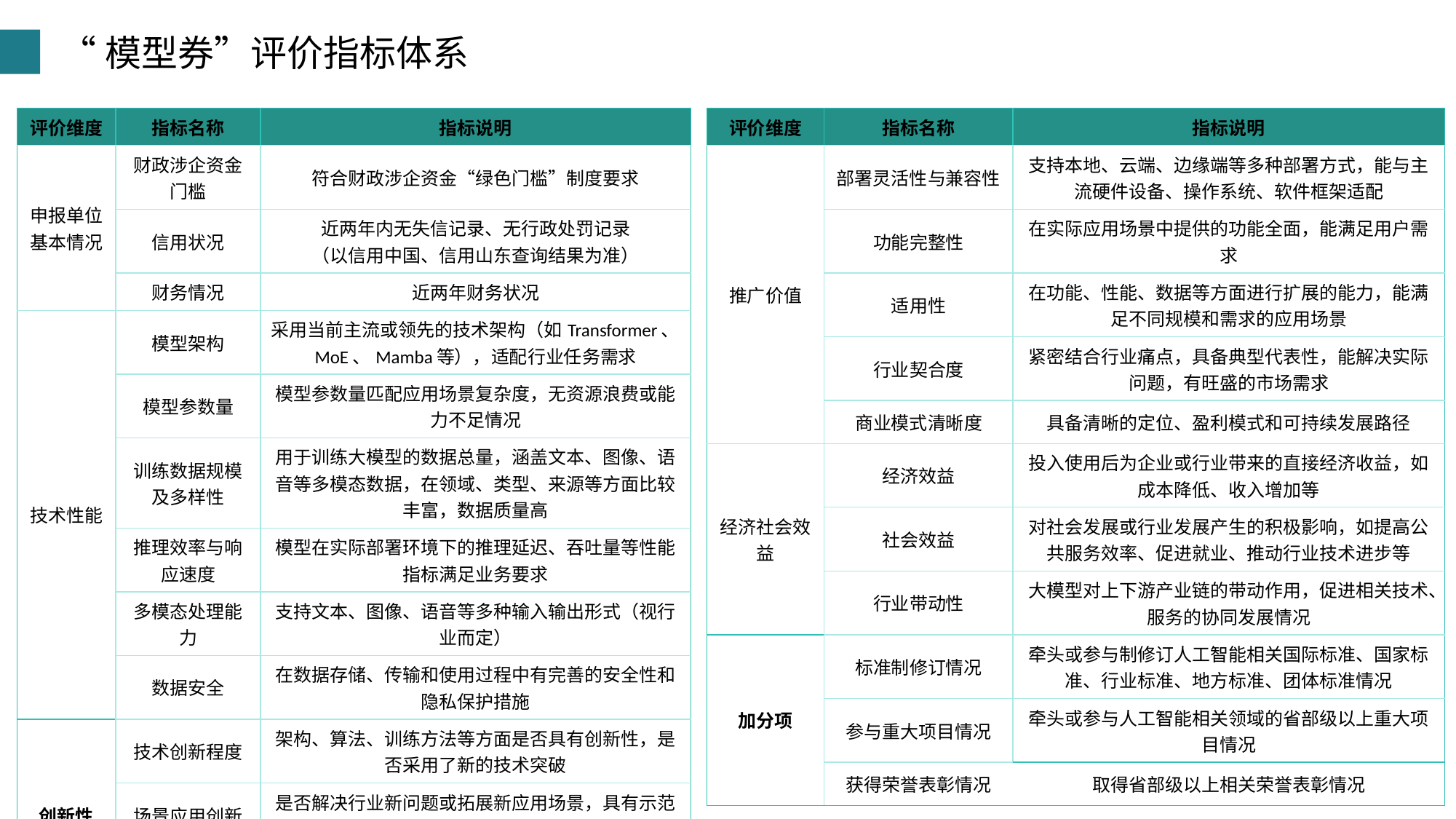

# “模型券”评价指标体系
| 评价维度 | 指标名称 | 指标说明 |
| --- | --- | --- |
| 申报单位基本情况 | 财政涉企资金门槛 | 符合财政涉企资金“绿色门槛”制度要求 |
|  | 信用状况 | 近两年内无失信记录、无行政处罚记录 （以信用中国、信用山东查询结果为准） |
|  | 财务情况 | 近两年财务状况 |
| 技术性能 | 模型架构 | 采用当前主流或领先的技术架构（如Transformer、MoE、Mamba等），适配行业任务需求 |
|  | 模型参数量 | 模型参数量匹配应用场景复杂度，无资源浪费或能力不足情况 |
|  | 训练数据规模及多样性 | 用于训练大模型的数据总量，涵盖文本、图像、语音等多模态数据，在领域、类型、来源等方面比较丰富，数据质量高 |
|  | 推理效率与响应速度 | 模型在实际部署环境下的推理延迟、吞吐量等性能指标满足业务要求 |
|  | 多模态处理能力 | 支持文本、图像、语音等多种输入输出形式（视行业而定） |
|  | 数据安全 | 在数据存储、传输和使用过程中有完善的安全性和隐私保护措施 |
| 创新性 | 技术创新程度 | 架构、算法、训练方法等方面是否具有创新性，是否采用了新的技术突破 |
|  | 场景应用创新 | 是否解决行业新问题或拓展新应用场景，具有示范意义 |
|  | 自主知识产权 | 是否拥有核心算法或关键技术的自主知识产权，获得相关专利或技术认证 |
| 评价维度 | 指标名称 | 指标说明 |
| --- | --- | --- |
| 推广价值 | 部署灵活性与兼容性 | 支持本地、云端、边缘端等多种部署方式，能与主流硬件设备、操作系统、软件框架适配 |
|  | 功能完整性 | 在实际应用场景中提供的功能全面，能满足用户需求 |
|  | 适用性 | 在功能、性能、数据等方面进行扩展的能力，能满足不同规模和需求的应用场景 |
|  | 行业契合度 | 紧密结合行业痛点，具备典型代表性，能解决实际问题，有旺盛的市场需求 |
|  | 商业模式清晰度 | 具备清晰的定位、盈利模式和可持续发展路径 |
| 经济社会效益 | 经济效益 | 投入使用后为企业或行业带来的直接经济收益，如成本降低、收入增加等 |
|  | 社会效益 | 对社会发展或行业发展产生的积极影响，如提高公共服务效率、促进就业、推动行业技术进步等 |
|  | 行业带动性 | 大模型对上下游产业链的带动作用，促进相关技术、服务的协同发展情况 |
| 加分项 | 标准制修订情况 | 牵头或参与制修订人工智能相关国际标准、国家标准、行业标准、地方标准、团体标准情况 |
|  | 参与重大项目情况 | 牵头或参与人工智能相关领域的省部级以上重大项目情况 |
|  | 获得荣誉表彰情况 | 取得省部级以上相关荣誉表彰情况 |